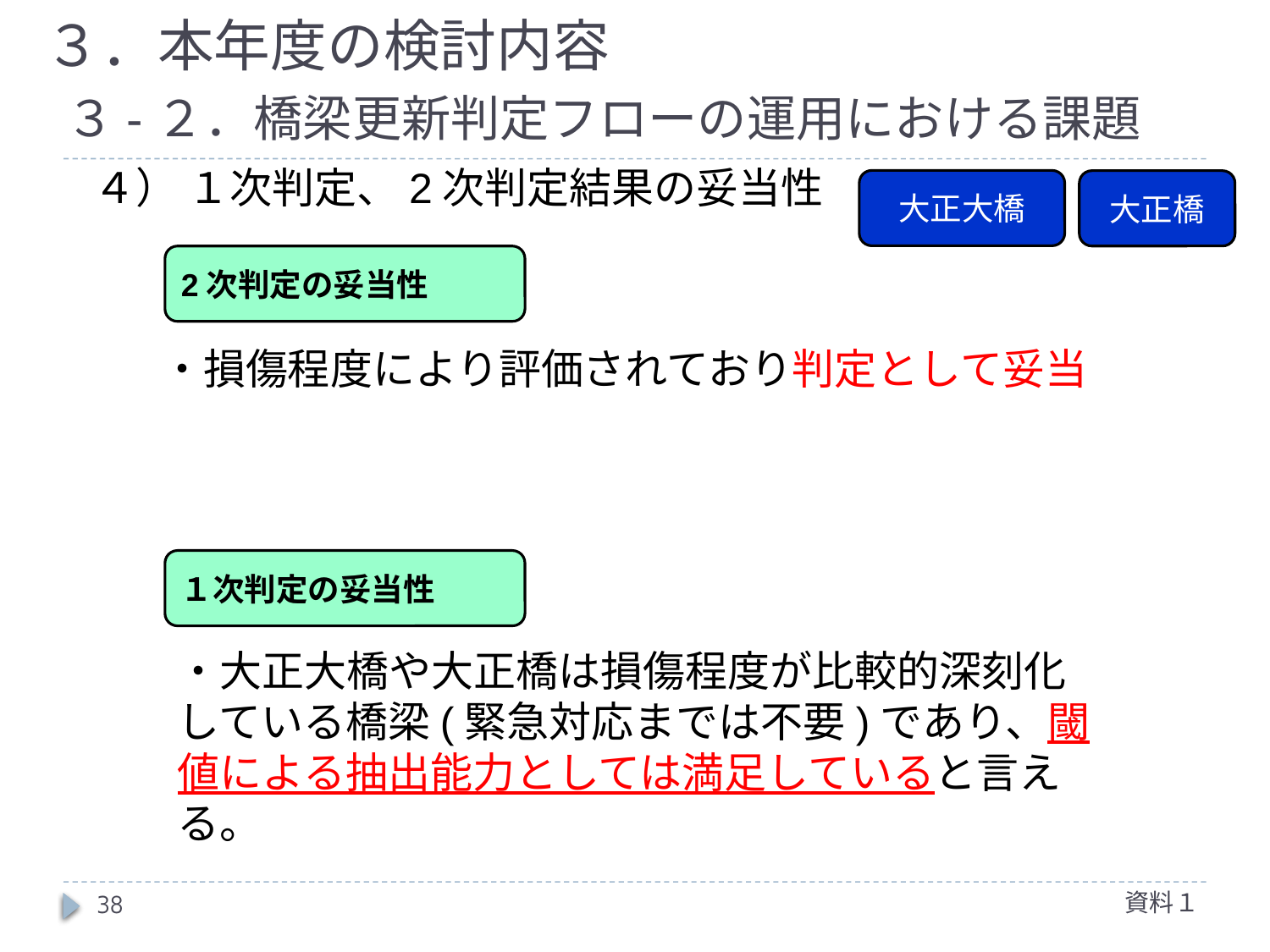

# ３．本年度の検討内容
３-２．橋梁更新判定フローの運用における課題
４） １次判定、2次判定結果の妥当性
大正大橋
大正橋
2次判定の妥当性
　・損傷程度により評価されており判定として妥当
１次判定の妥当性
・大正大橋や大正橋は損傷程度が比較的深刻化している橋梁(緊急対応までは不要)であり、閾値による抽出能力としては満足していると言える。

資料１
38